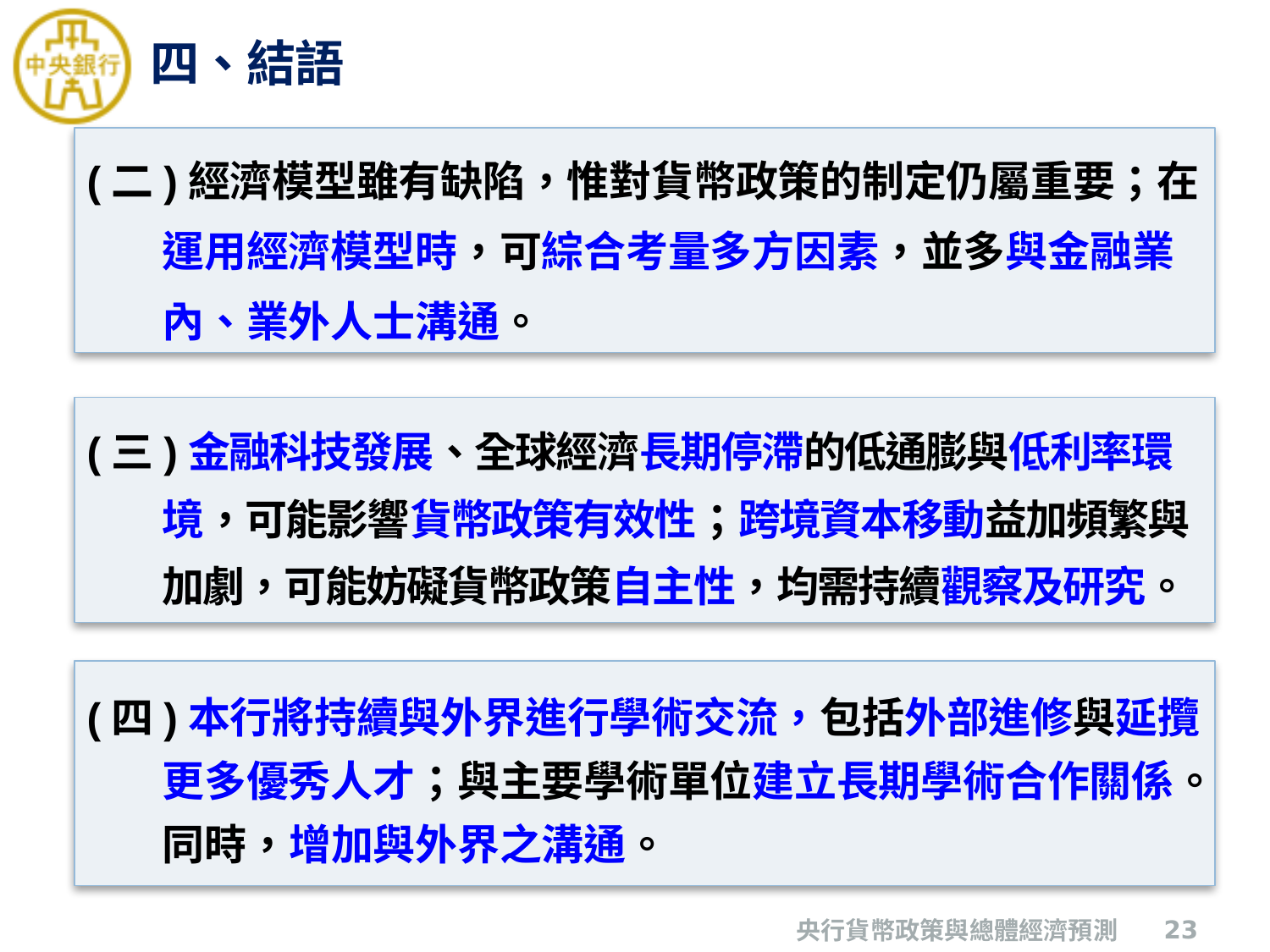

# 四、結語
(二)經濟模型雖有缺陷，惟對貨幣政策的制定仍屬重要；在運用經濟模型時，可綜合考量多方因素，並多與金融業內、業外人士溝通。
(三)金融科技發展、全球經濟長期停滯的低通膨與低利率環境，可能影響貨幣政策有效性；跨境資本移動益加頻繁與加劇，可能妨礙貨幣政策自主性，均需持續觀察及研究。
(四)本行將持續與外界進行學術交流，包括外部進修與延攬更多優秀人才；與主要學術單位建立長期學術合作關係。同時，增加與外界之溝通。
23
央行貨幣政策與總體經濟預測